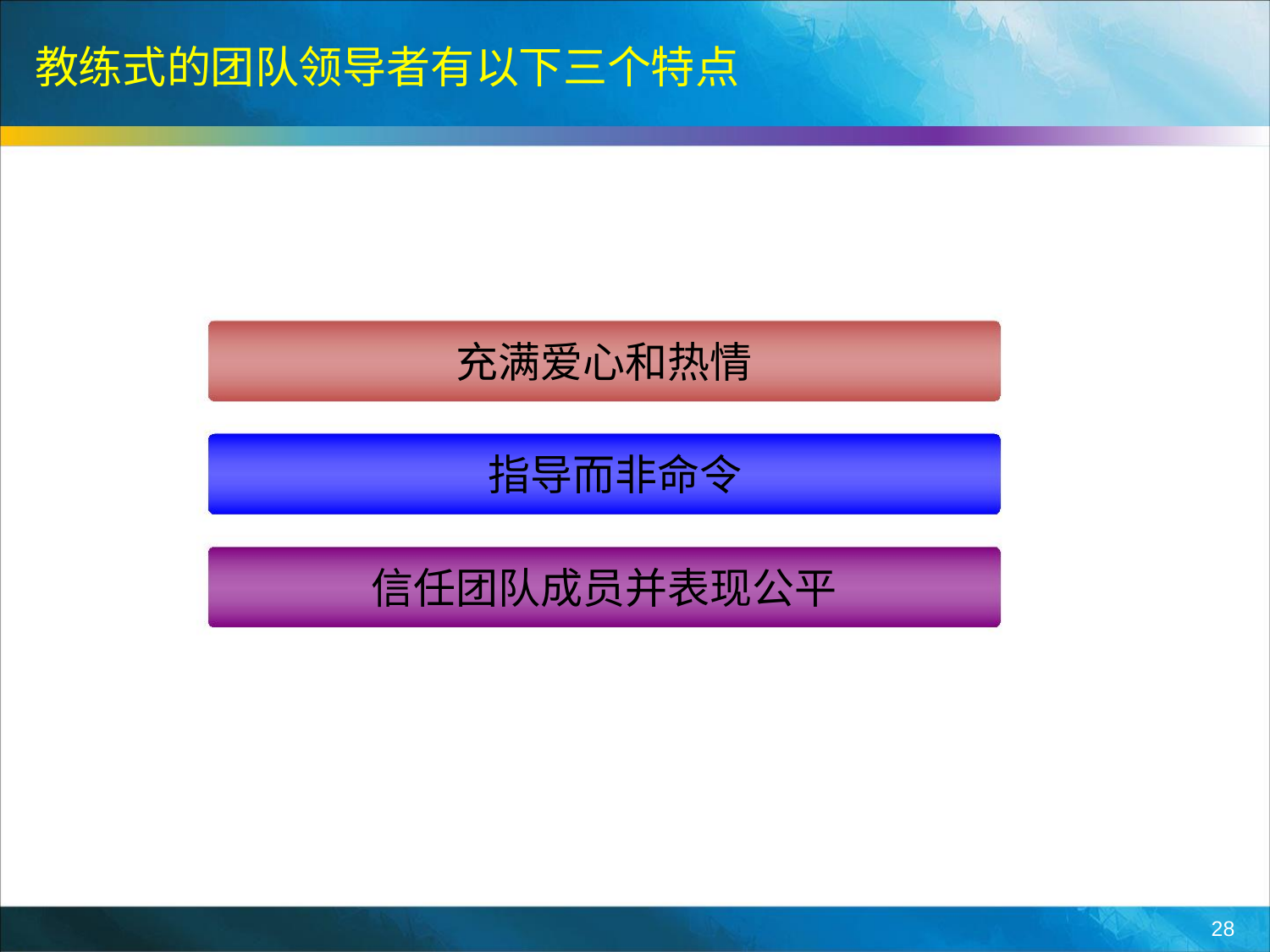

教练式的团队领导者有以下三个特点
充满爱心和热情
指导而非命令
信任团队成员并表现公平
28